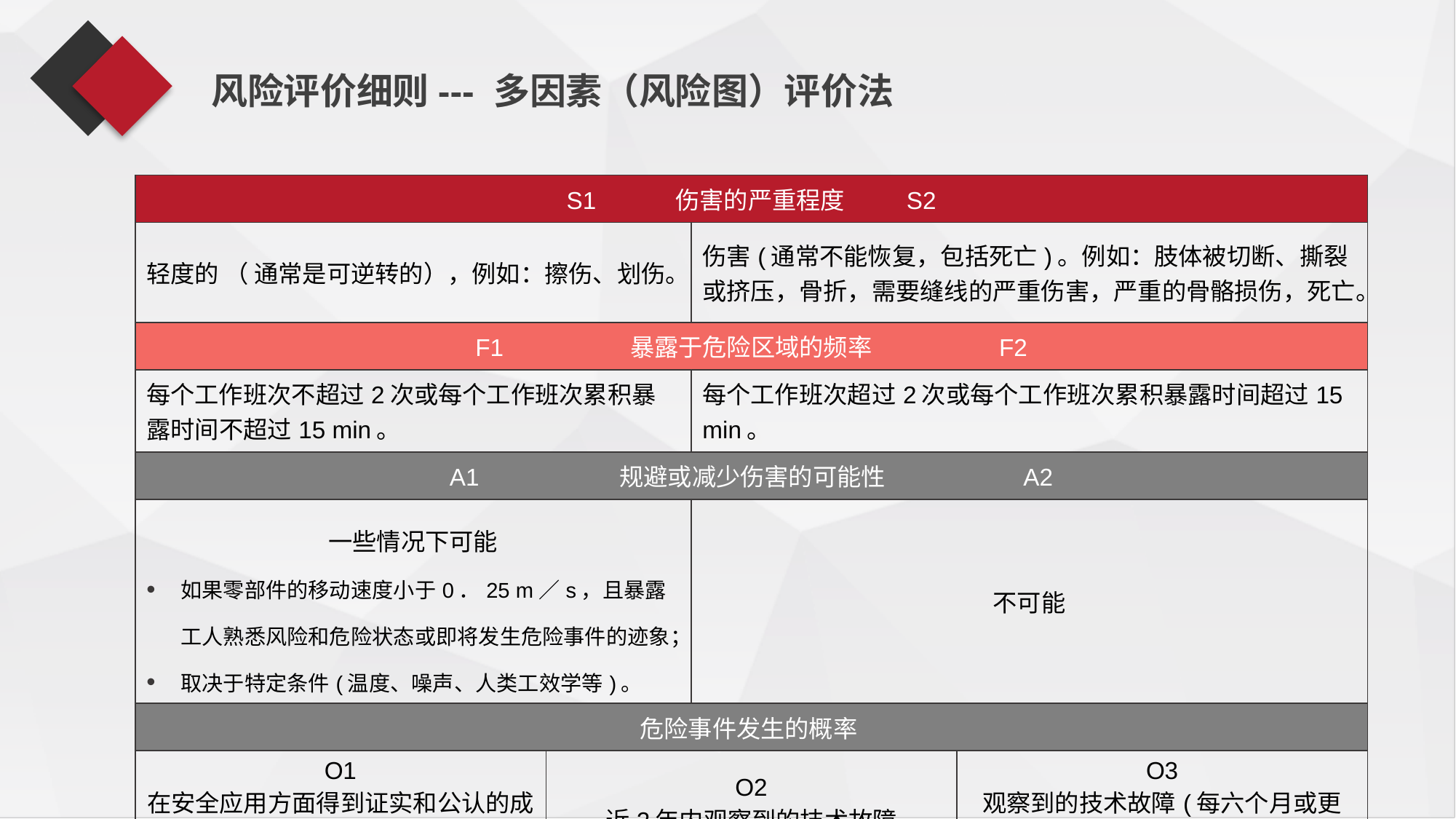

风险评价细则--- 多因素（风险图）评价法
| S1 伤害的严重程度 S2 |  |  |  |
| --- | --- | --- | --- |
| 轻度的 （ 通常是可逆转的），例如：擦伤、划伤。 |  | 伤害(通常不能恢复，包括死亡)。例如：肢体被切断、撕裂或挤压，骨折，需要缝线的严重伤害，严重的骨骼损伤，死亡。 |  |
| F1 暴露于危险区域的频率 F2 |  |  |  |
| 每个工作班次不超过2次或每个工作班次累积暴露时间不超过15 min。 |  | 每个工作班次超过2次或每个工作班次累积暴露时间超过15 min。 |  |
| A1 规避或减少伤害的可能性 A2 |  |  |  |
| 一些情况下可能 如果零部件的移动速度小于0．25 m／s，且暴露工人熟悉风险和危险状态或即将发生危险事件的迹象； 取决于特定条件(温度、噪声、人类工效学等)。 |  | 不可能 |  |
| 危险事件发生的概率 |  |  |  |
| O1 在安全应用方面得到证实和公认的成熟技术 | O2 近2年内观察到的技术故障 |  | O3 观察到的技术故障(每六个月或更短) |